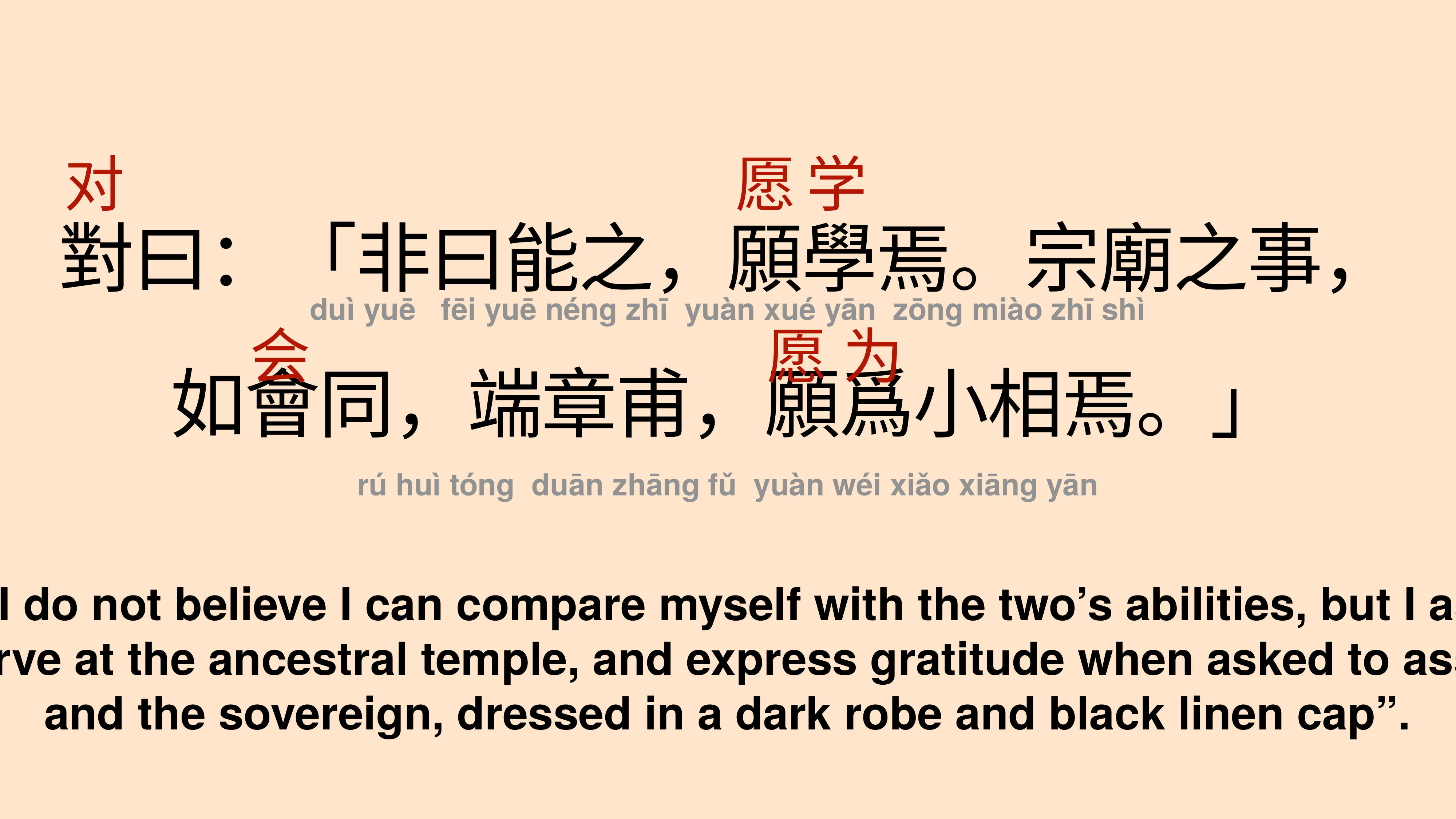

对
愿
学
對曰：「非曰能之，願學焉。宗廟之事，
如會同，端章甫，願爲小相焉。」
duì yuē   fēi yuē néng zhī  yuàn xué yān  zōng miào zhī shì
会
愿
为
rú huì tóng  duān zhāng fǔ  yuàn wéi xiǎo xiāng yān
Chi replied, “I do not believe I can compare myself with the two’s abilities, but I aspire to learn them. I shall serve at the ancestral temple, and express gratitude when asked to assist the princes and the sovereign, dressed in a dark robe and black linen cap”.